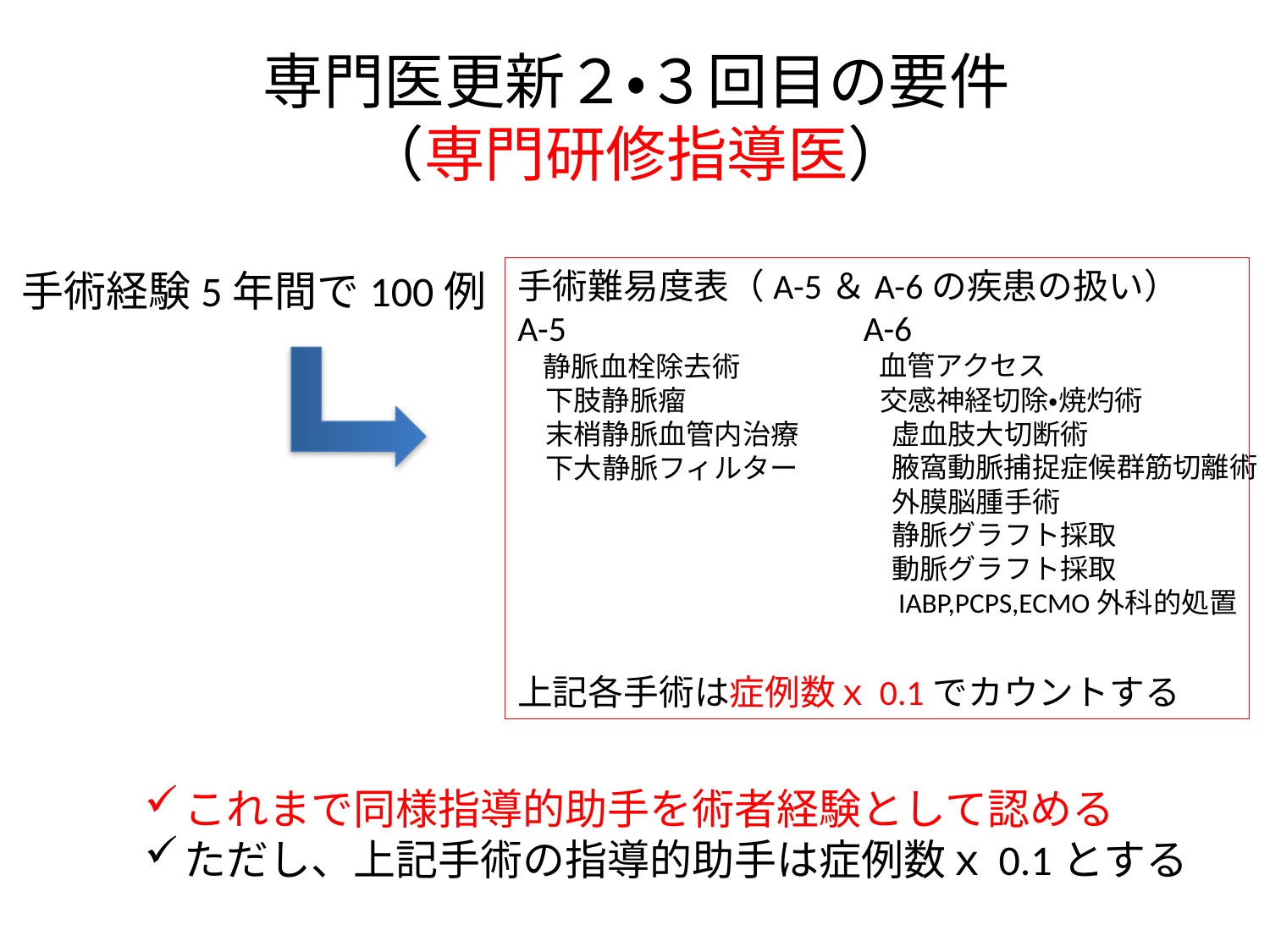

# 専門医更新２・３回目の要件 （専門研修指導医）
手術経験5年間で100例
手術難易度表（A-5＆A-6の疾患の扱い）
A-5                                     A-6
   静脈血栓除去術
　下肢静脈瘤
　末梢静脈血管内治療
　下大静脈フィルター

上記各手術は症例数ｘ0.1でカウントする
     血管アクセス
      交感神経切除・焼灼術
　　虚血肢大切断術
　　腋窩動脈捕捉症候群筋切離術
　　外膜脳腫手術
　　静脈グラフト採取
　　動脈グラフト採取
　　IABP,PCPS,ECMO外科的処置

これまで同様指導的助手を術者経験として認める
ただし、上記手術の指導的助手は症例数ｘ0.1とする